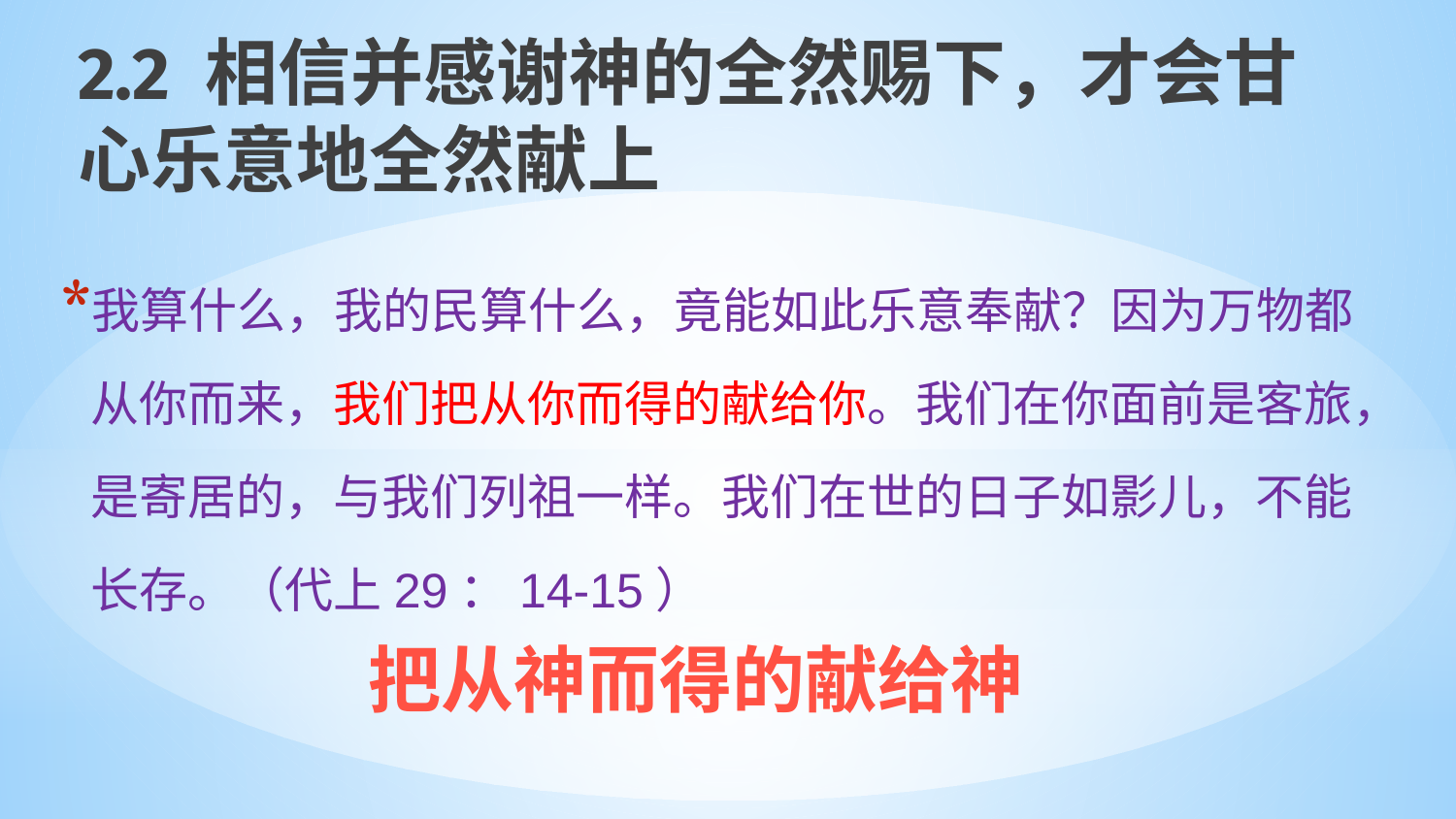

# 2.2 相信并感谢神的全然赐下，才会甘心乐意地全然献上
我算什么，我的民算什么，竟能如此乐意奉献？因为万物都从你而来，我们把从你而得的献给你。我们在你面前是客旅，是寄居的，与我们列祖一样。我们在世的日子如影儿，不能长存。（代上29：14-15）
把从神而得的献给神